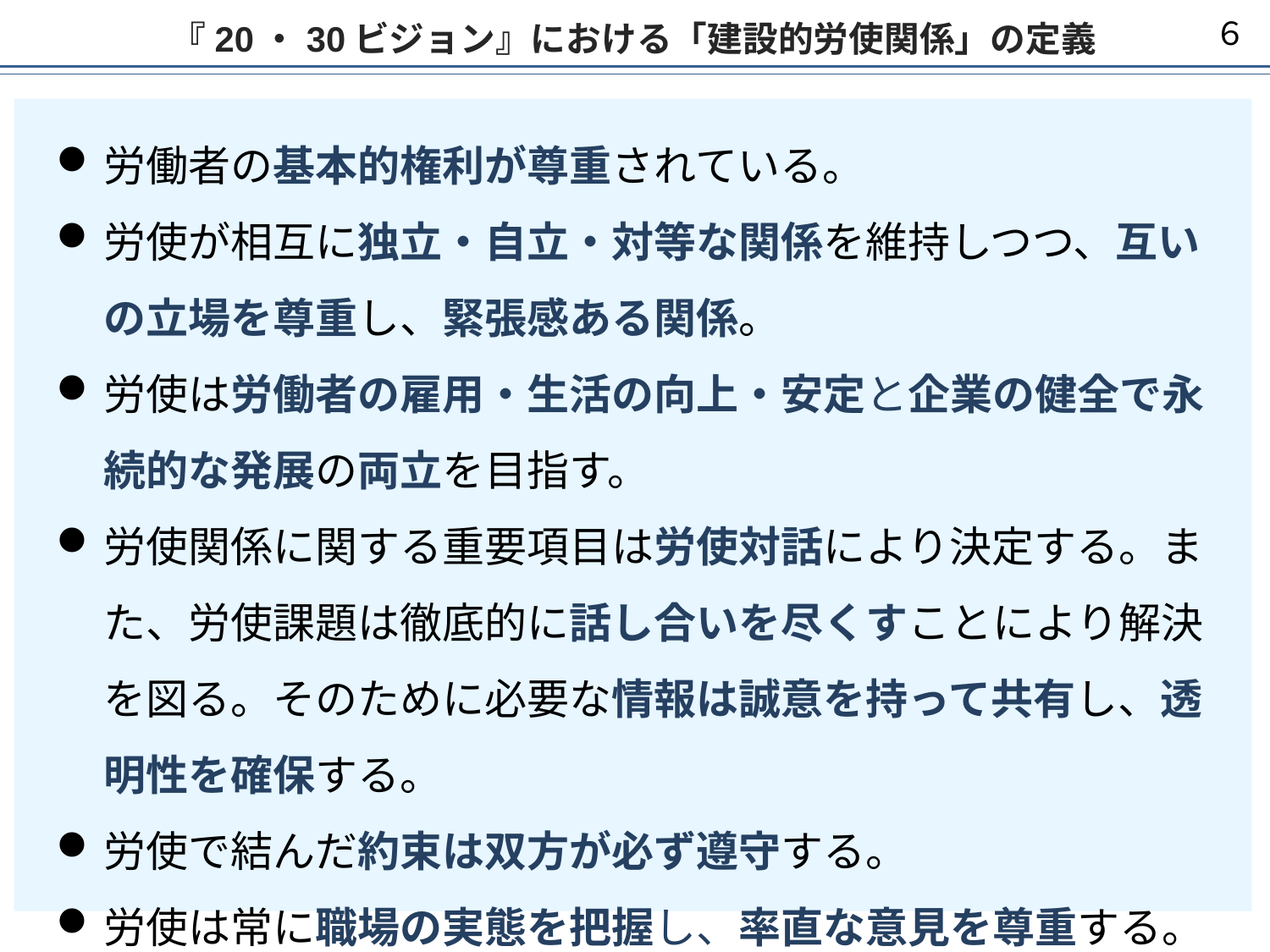

６

『20・30ビジョン』における「建設的労使関係」の定義

労働者の基本的権利が尊重されている。
労使が相互に独立・自立・対等な関係を維持しつつ、互いの立場を尊重し、緊張感ある関係。
労使は労働者の雇用・生活の向上・安定と企業の健全で永続的な発展の両立を目指す。
労使関係に関する重要項目は労使対話により決定する。また、労使課題は徹底的に話し合いを尽くすことにより解決を図る。そのために必要な情報は誠意を持って共有し、透明性を確保する。
労使で結んだ約束は双方が必ず遵守する。
労使は常に職場の実態を把握し、率直な意見を尊重する。